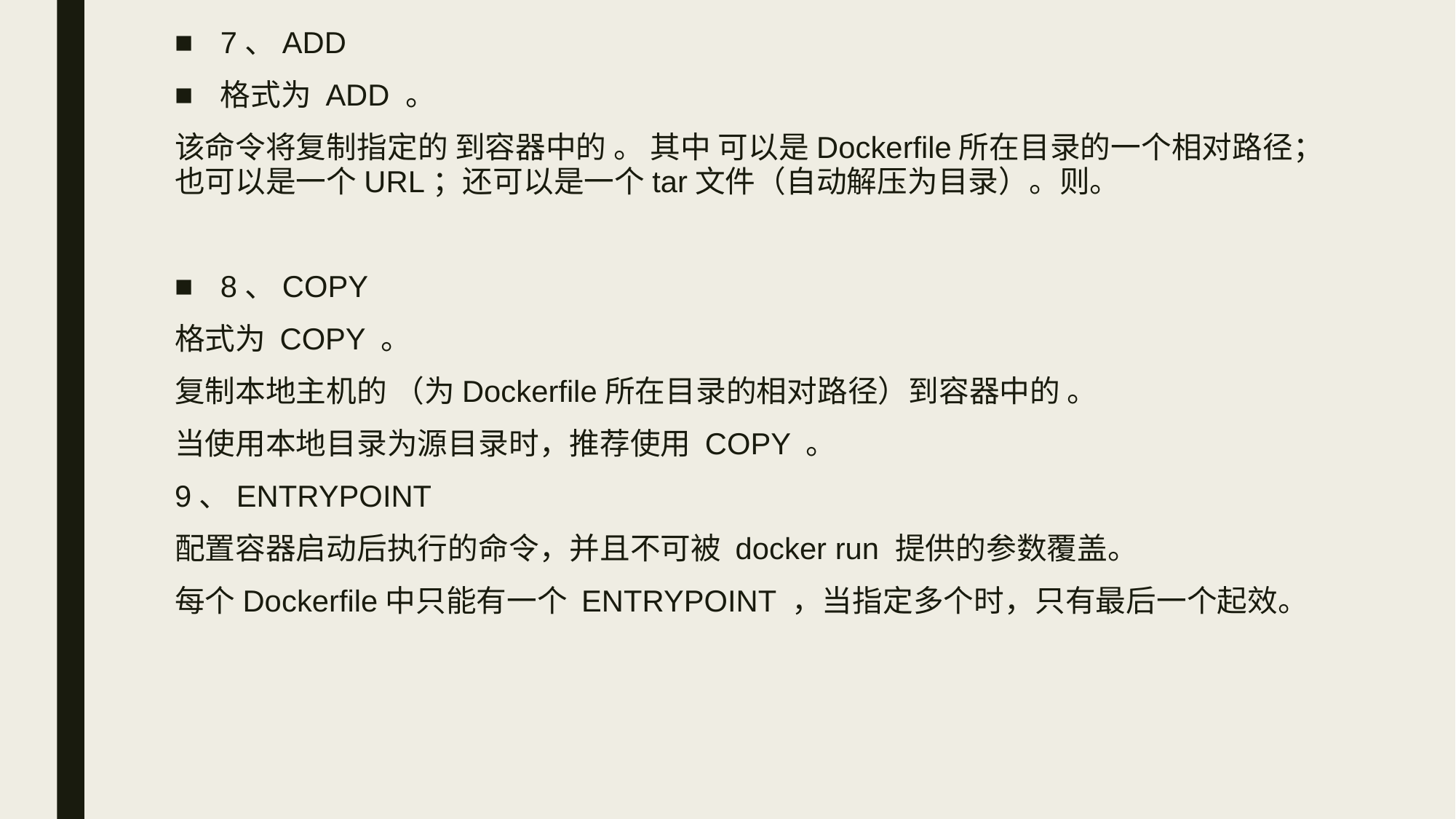

7、ADD
格式为 ADD 。
该命令将复制指定的 到容器中的 。 其中 可以是Dockerfile所在目录的一个相对路径；也可以是一个URL；还可以是一个tar文件（自动解压为目录）。则。

8、COPY
格式为 COPY 。
复制本地主机的 （为Dockerfile所在目录的相对路径）到容器中的 。
当使用本地目录为源目录时，推荐使用 COPY 。
9、ENTRYPOINT
配置容器启动后执行的命令，并且不可被 docker run 提供的参数覆盖。
每个Dockerfile中只能有一个 ENTRYPOINT ，当指定多个时，只有最后一个起效。